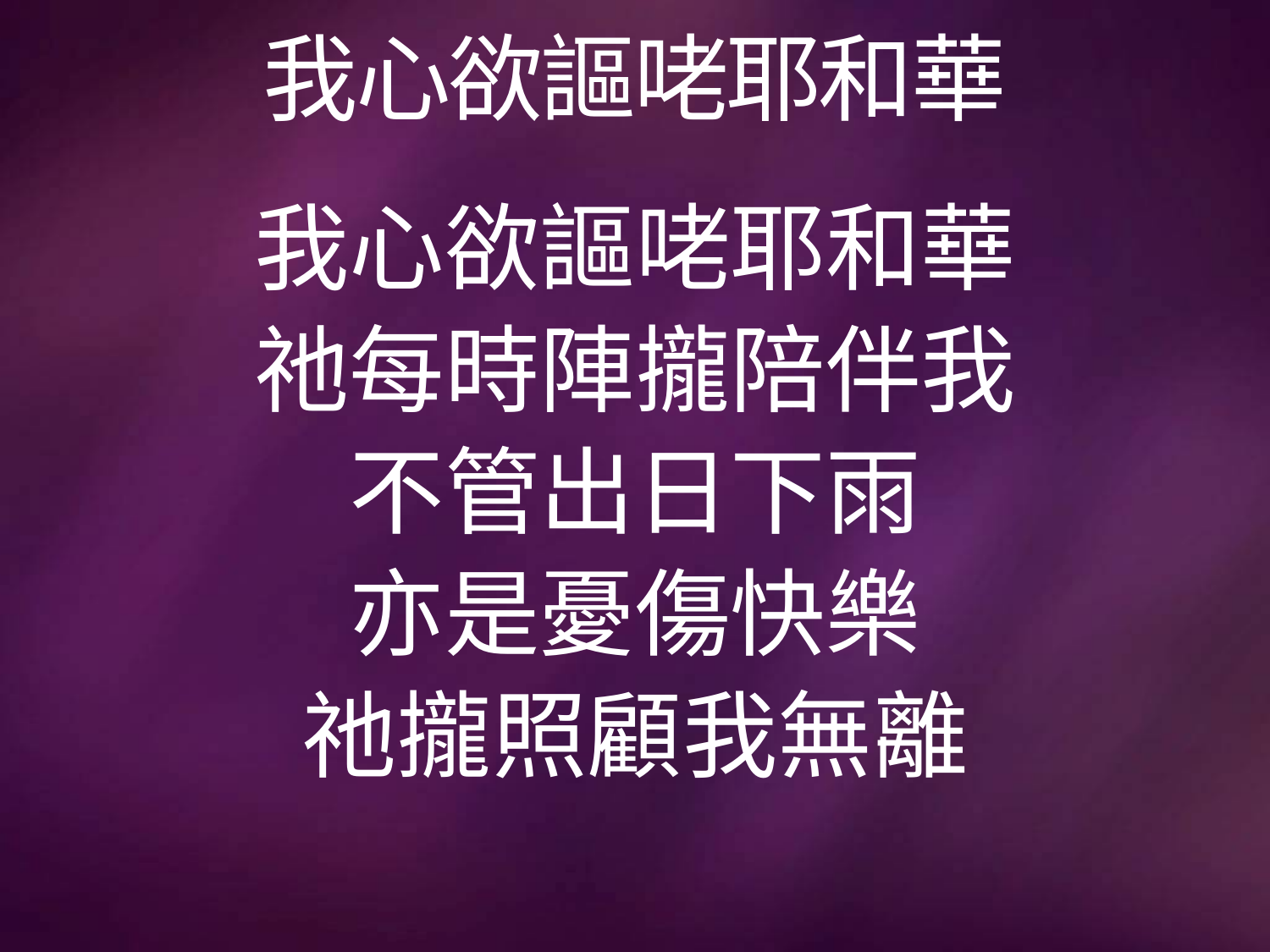

# 我心欲謳咾耶和華
我心欲謳咾耶和華
祂每時陣攏陪伴我
不管出日下雨
亦是憂傷快樂
祂攏照顧我無離